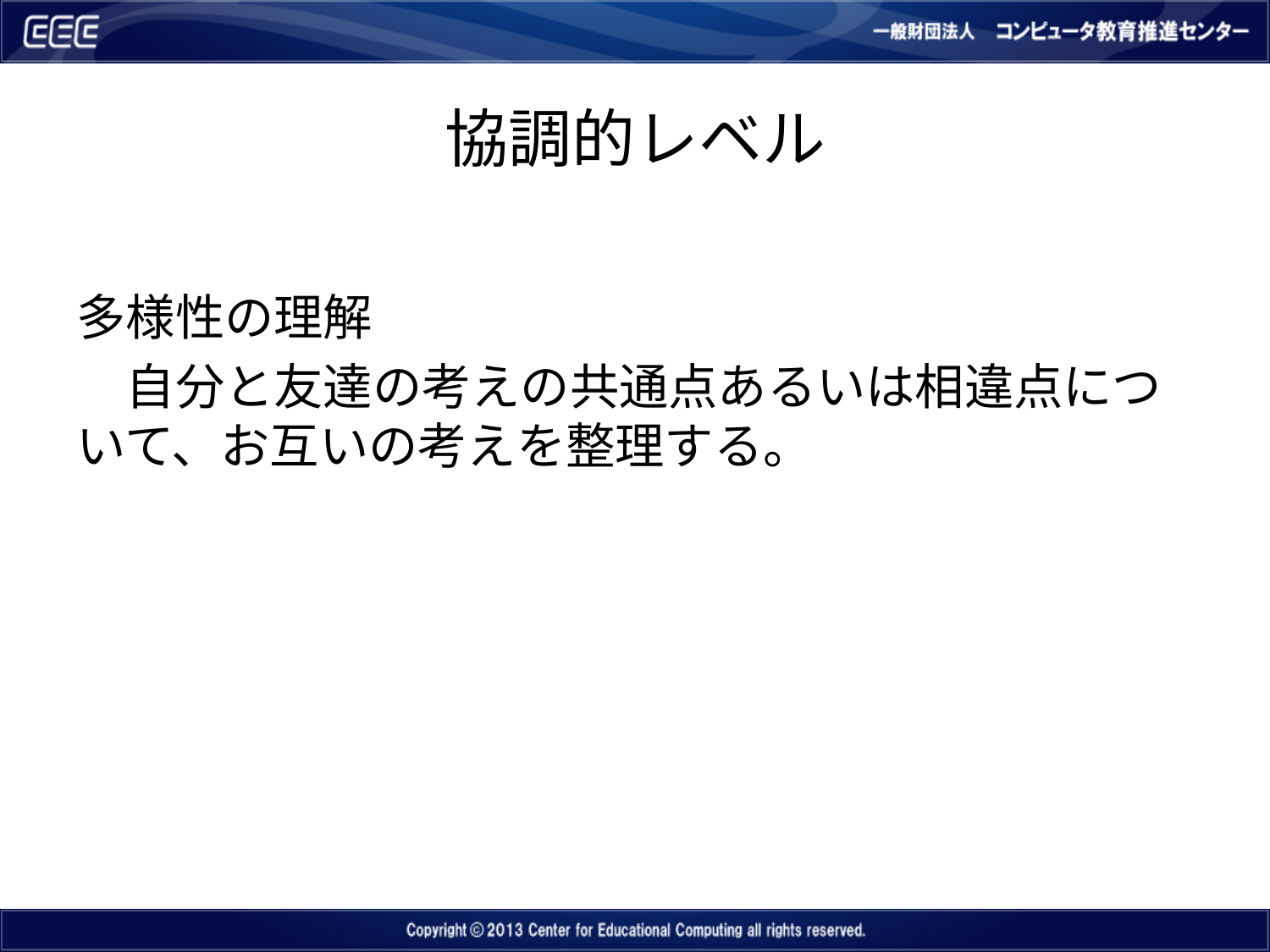

# 協調的レベル
多様性の理解
　自分と友達の考えの共通点あるいは相違点について、お互いの考えを整理する。